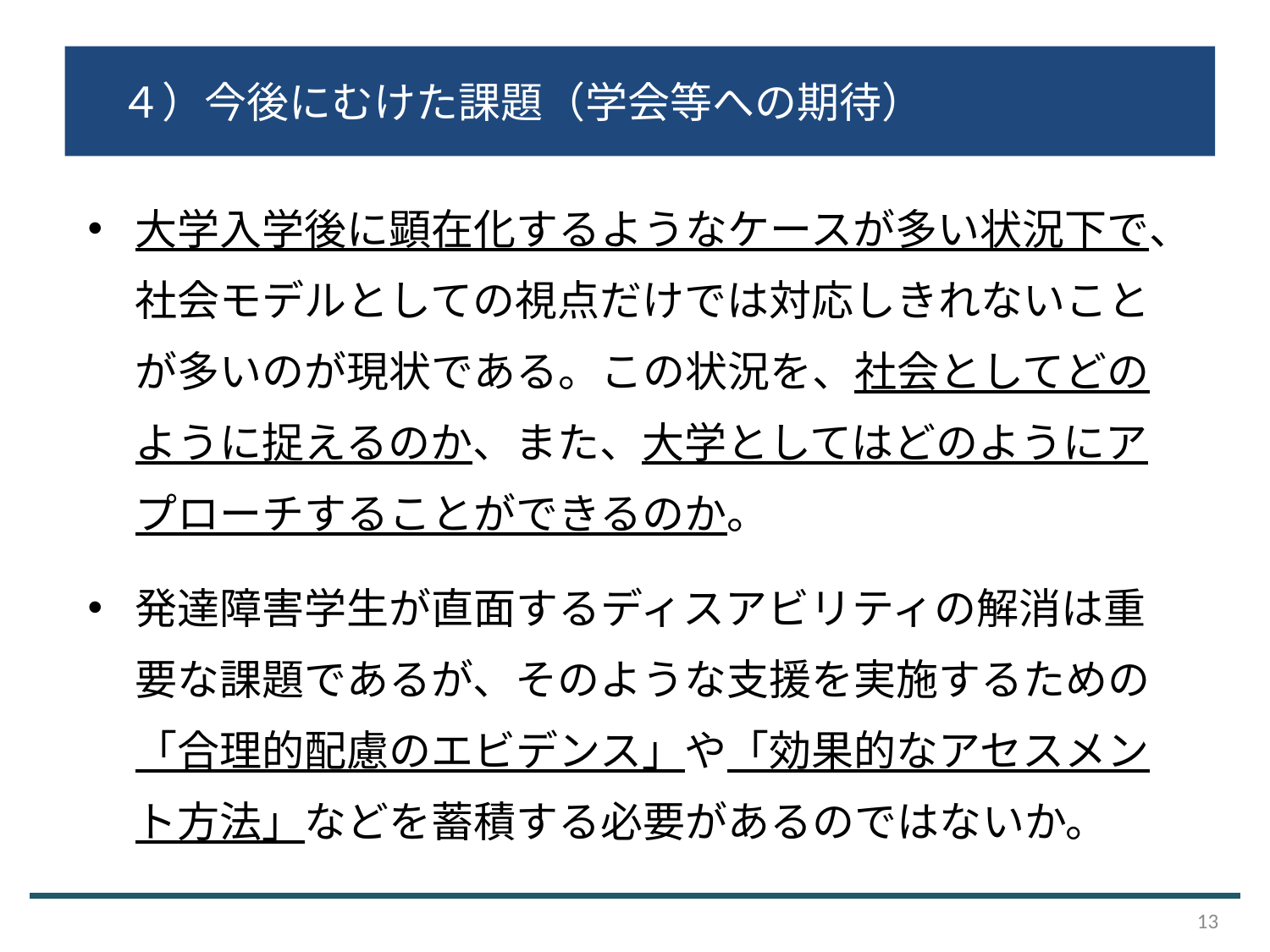

４）今後にむけた課題（学会等への期待）
大学入学後に顕在化するようなケースが多い状況下で、社会モデルとしての視点だけでは対応しきれないことが多いのが現状である。この状況を、社会としてどのように捉えるのか、また、大学としてはどのようにアプローチすることができるのか。

発達障害学生が直面するディスアビリティの解消は重要な課題であるが、そのような支援を実施するための「合理的配慮のエビデンス」や「効果的なアセスメント方法」などを蓄積する必要があるのではないか。
13